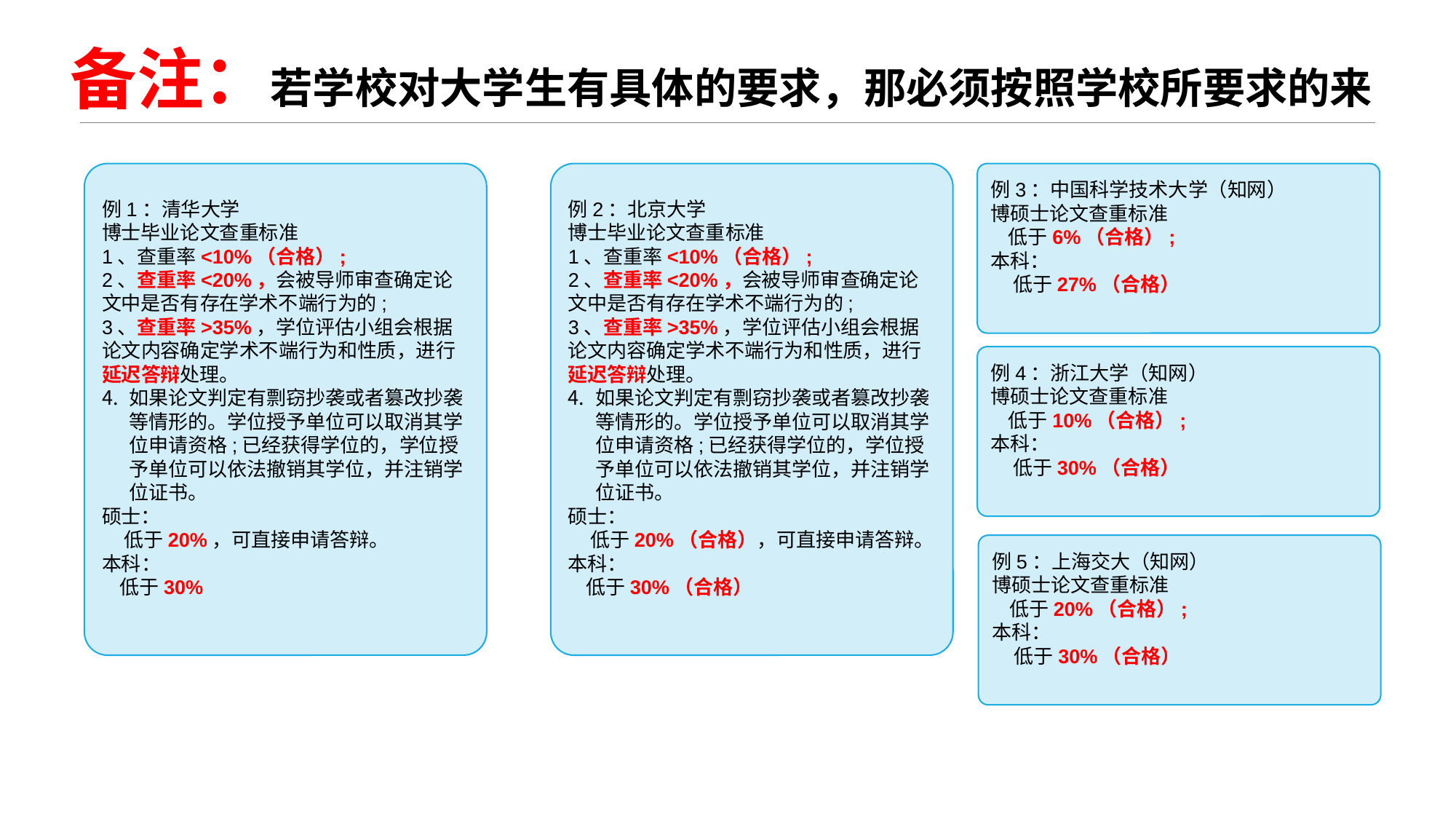

备注：若学校对大学生有具体的要求，那必须按照学校所要求的来
例1：清华大学
博士毕业论文查重标准
1、查重率<10%（合格）;
2、查重率<20%，会被导师审查确定论文中是否有存在学术不端行为的;
3、查重率>35%，学位评估小组会根据论文内容确定学术不端行为和性质，进行延迟答辩处理。
如果论文判定有剽窃抄袭或者篡改抄袭等情形的。学位授予单位可以取消其学位申请资格;已经获得学位的，学位授予单位可以依法撤销其学位，并注销学位证书。
硕士：
    低于20%，可直接申请答辩。
本科：
   低于30%
例2：北京大学
博士毕业论文查重标准
1、查重率<10%（合格）;
2、查重率<20%，会被导师审查确定论文中是否有存在学术不端行为的;
3、查重率>35%，学位评估小组会根据论文内容确定学术不端行为和性质，进行延迟答辩处理。
如果论文判定有剽窃抄袭或者篡改抄袭等情形的。学位授予单位可以取消其学位申请资格;已经获得学位的，学位授予单位可以依法撤销其学位，并注销学位证书。
硕士：
    低于20%（合格），可直接申请答辩。
本科：
   低于30%（合格）
例3：中国科学技术大学（知网）
博硕士论文查重标准
    低于6%（合格）;
本科：
    低于27%（合格）
例4：浙江大学（知网）
博硕士论文查重标准
    低于10%（合格）;
本科：
    低于30%（合格）
例5：上海交大（知网）
博硕士论文查重标准
    低于20%（合格）;
本科：
    低于30%（合格）